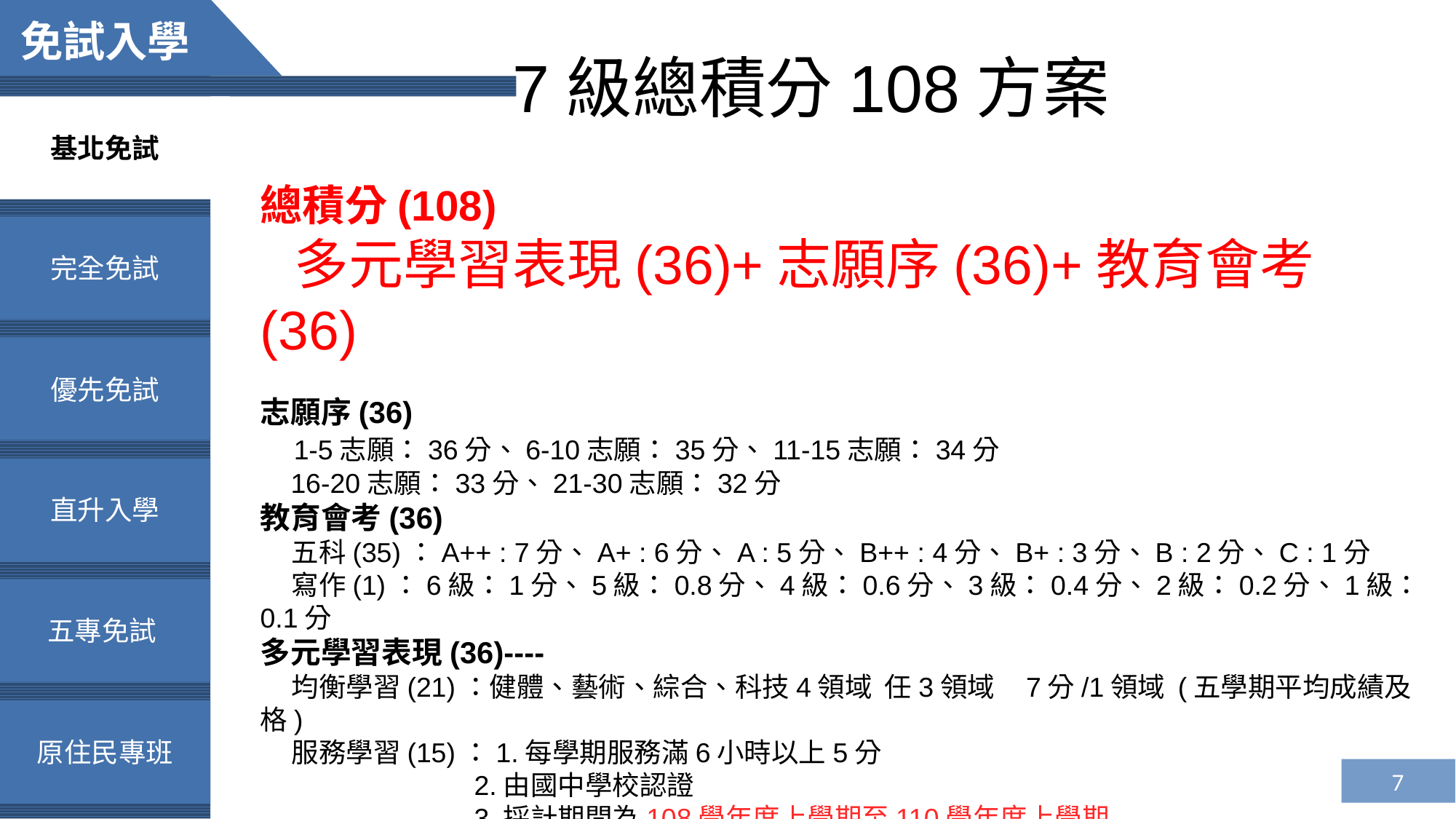

免試入學

7級總積分108方案

基北免試
總積分(108)
    多元學習表現(36)+志願序(36)+教育會考(36)

志願序(36)
    1-5志願：36分、6-10志願：35分、11-15志願：34分
    16-20志願：33分、21-30志願：32分
教育會考(36)
    五科(35)：A++ : 7分、A+ : 6分、A : 5分、B++ : 4分、B+ : 3分、B : 2分、C : 1分
    寫作(1)：6級：1分、5級：0.8分、4級：0.6分、3級：0.4分、2級：0.2分、1級：0.1分
多元學習表現(36)----
    均衡學習(21)：健體、藝術、綜合、科技4領域  任3領域    7分/1領域 (五學期平均成績及格)
    服務學習(15)：1.每學期服務滿6小時以上5分
                            2.由國中學校認證
                            3.採計期間為108學年度上學期至110學年度上學期
                            4.非應屆畢(結)業生服務學習時數採計，除上採計期間外，亦得選擇國中在學
                               期間，前5學期中3學期進行採計

完全免試

優先免試

直升入學

五專免試

原住民專班

7